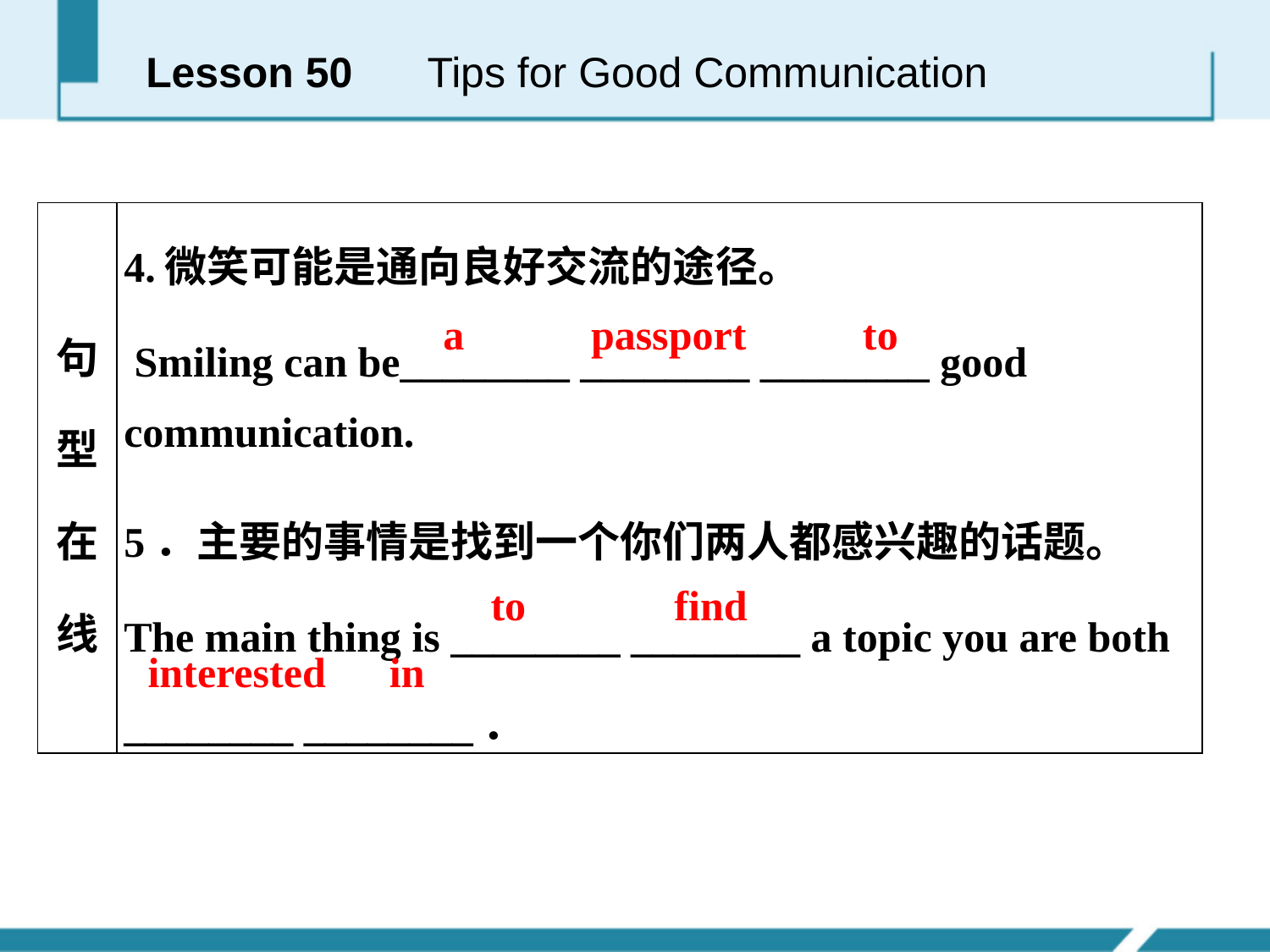

Lesson 50 　Tips for Good Communication
| 句型在线 | 4.微笑可能是通向良好交流的途径。 Smiling can be\_\_\_\_\_\_\_\_ \_\_\_\_\_\_\_\_ \_\_\_\_\_\_\_\_ good communication. 5．主要的事情是找到一个你们两人都感兴趣的话题。 The main thing is \_\_\_\_\_\_\_\_ \_\_\_\_\_\_\_\_ a topic you are both \_\_\_\_\_\_\_\_ \_\_\_\_\_\_\_\_． |
| --- | --- |
a            passport           to
to              find
interested      in